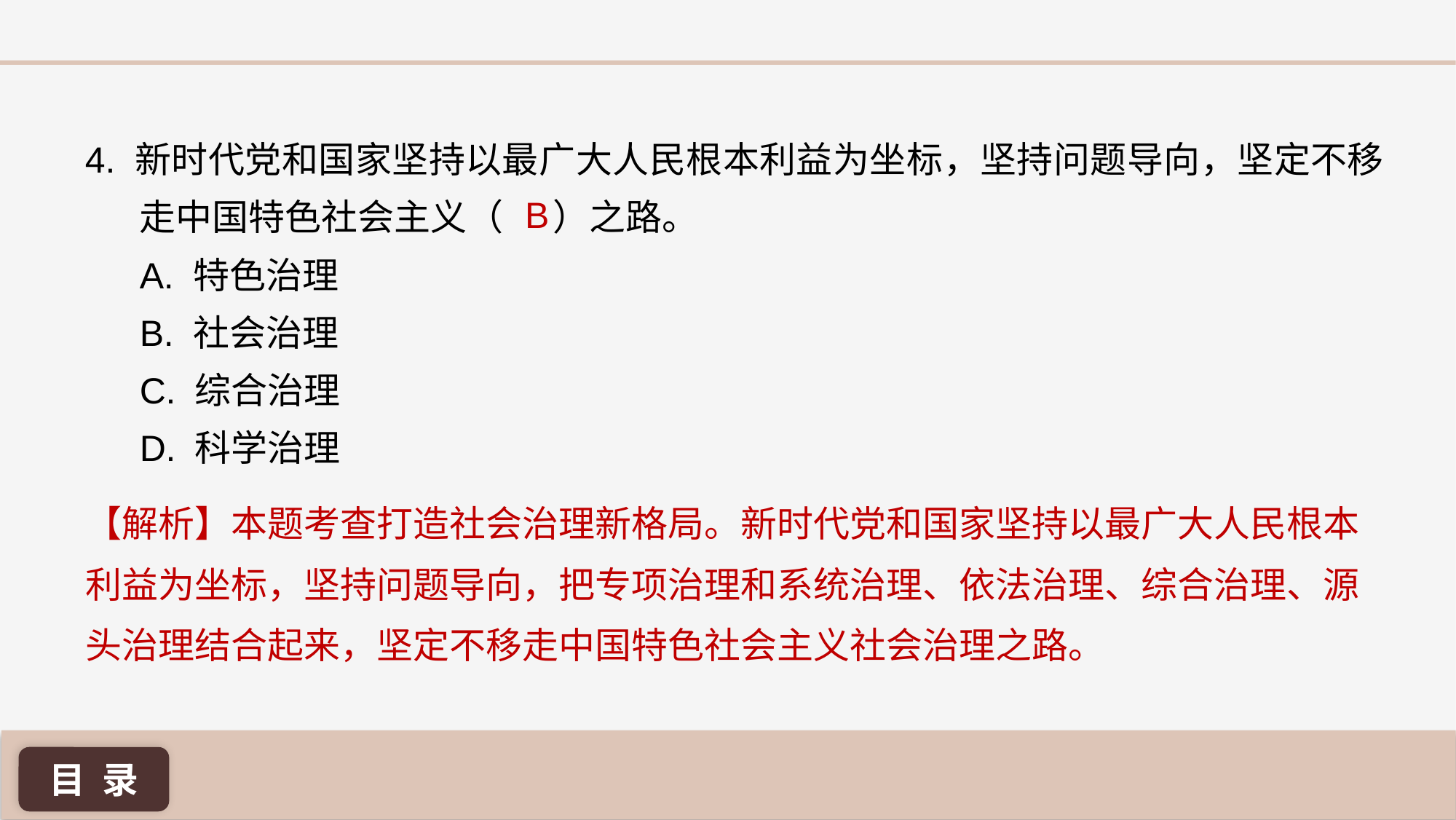

4. 新时代党和国家坚持以最广大人民根本利益为坐标，坚持问题导向，坚定不移走中国特色社会主义（      ）之路。
A. 特色治理
B. 社会治理
C. 综合治理
D. 科学治理
B
【解析】本题考查打造社会治理新格局。新时代党和国家坚持以最广大人民根本利益为坐标，坚持问题导向，把专项治理和系统治理、依法治理、综合治理、源头治理结合起来，坚定不移走中国特色社会主义社会治理之路。